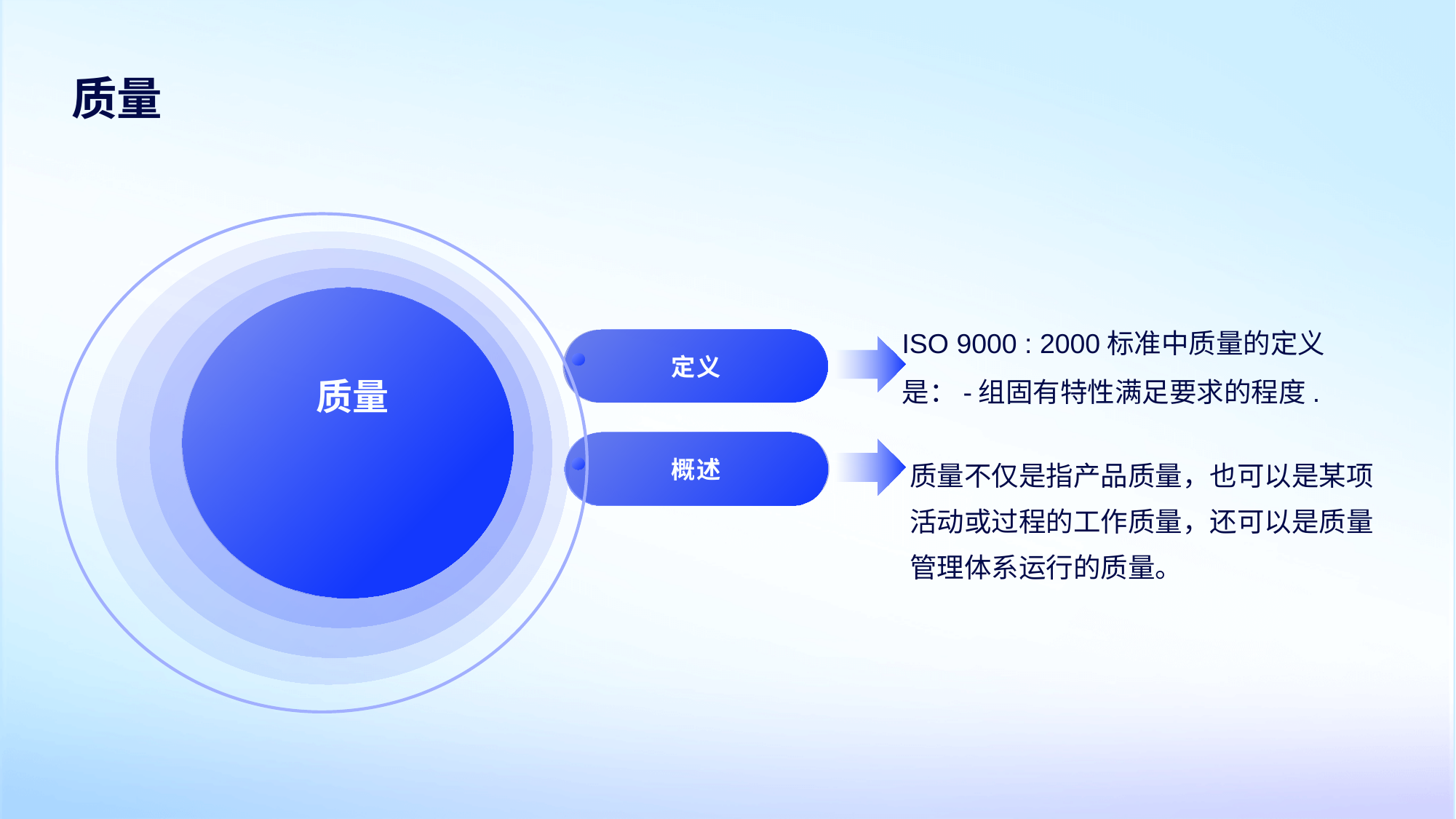

质量

ISO 9000 : 2000标准中质量的定义是：-组固有特性满足要求的程度.

定义

质量
概述

质量不仅是指产品质量，也可以是某项活动或过程的工作质量，还可以是质量管理体系运行的质量。